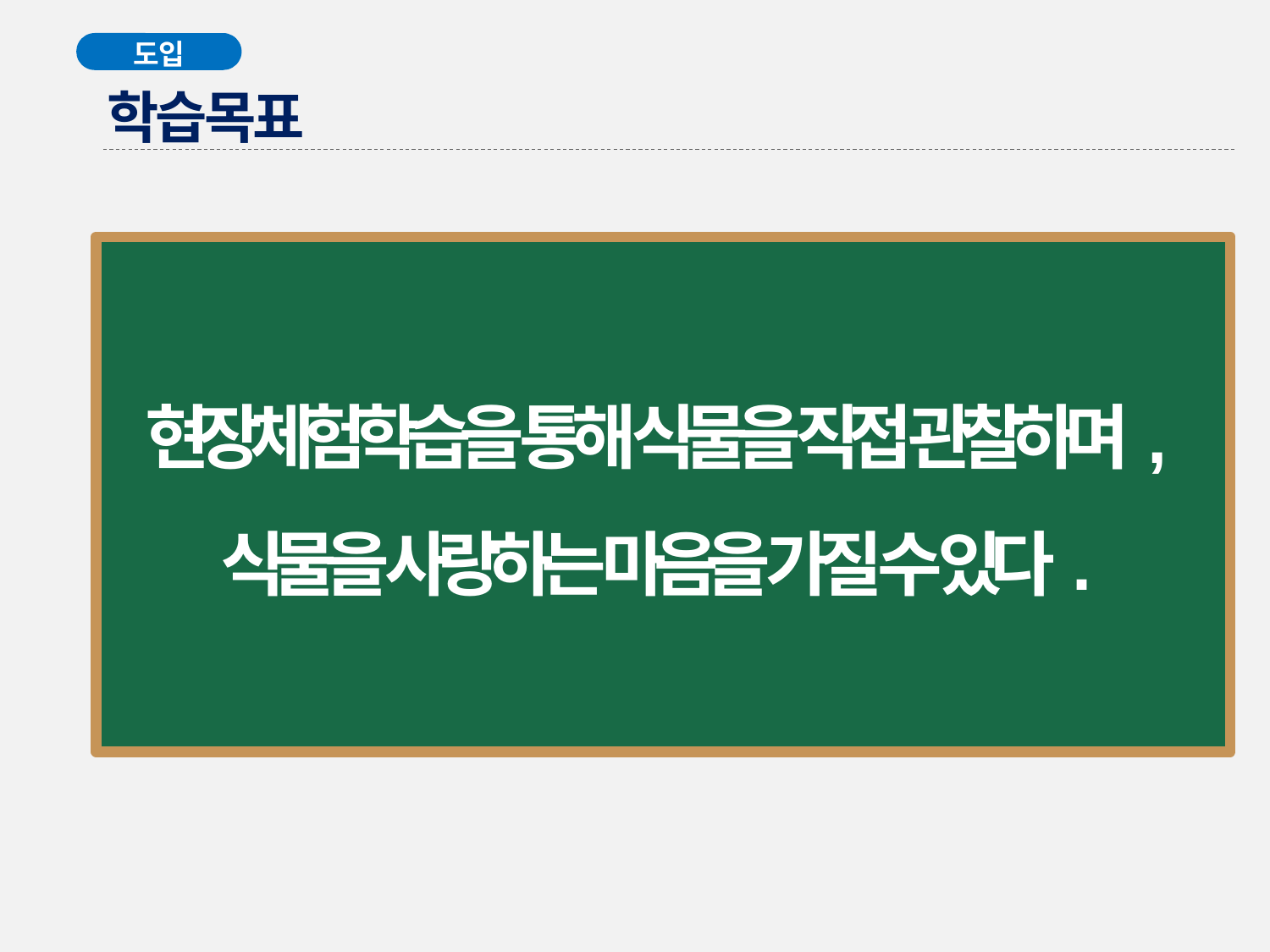

도입

학습목표

현장체험학습을 통해 식물을 직접 관찰하며,
식물을 사랑하는 마음을 가질 수 있다.